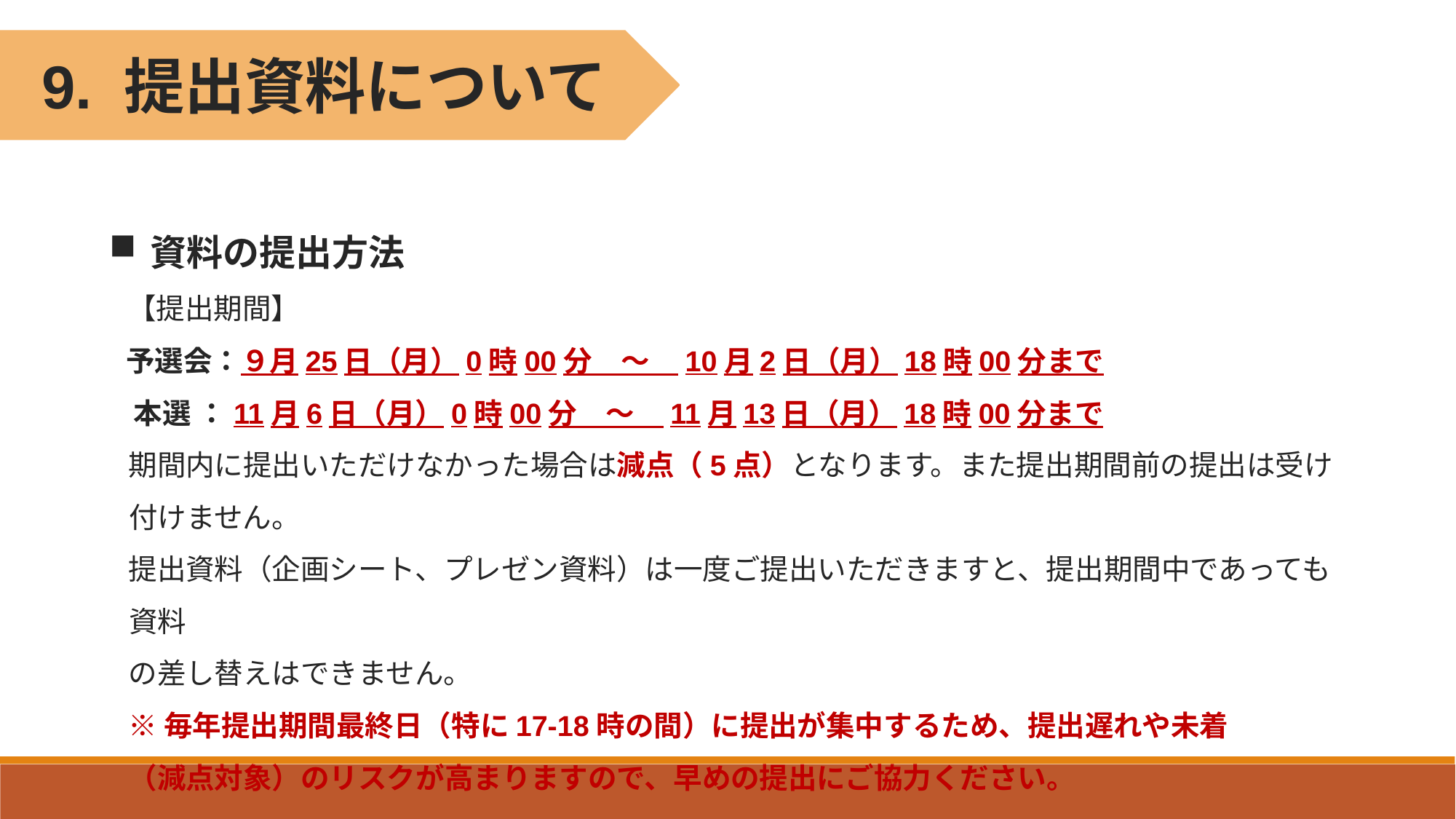

9. 提出資料について
資料の提出方法
【提出期間】
予選会：９月25日（月）0時00分　～　10月2日（月）18時00分まで
本選 ：11月6日（月）0時00分　～　11月13日（月）18時00分まで
期間内に提出いただけなかった場合は減点（5点）となります。また提出期間前の提出は受け付けません。
提出資料（企画シート、プレゼン資料）は一度ご提出いただきますと、提出期間中であっても資料
の差し替えはできません。
※毎年提出期間最終日（特に17-18時の間）に提出が集中するため、提出遅れや未着
（減点対象）のリスクが高まりますので、早めの提出にご協力ください。